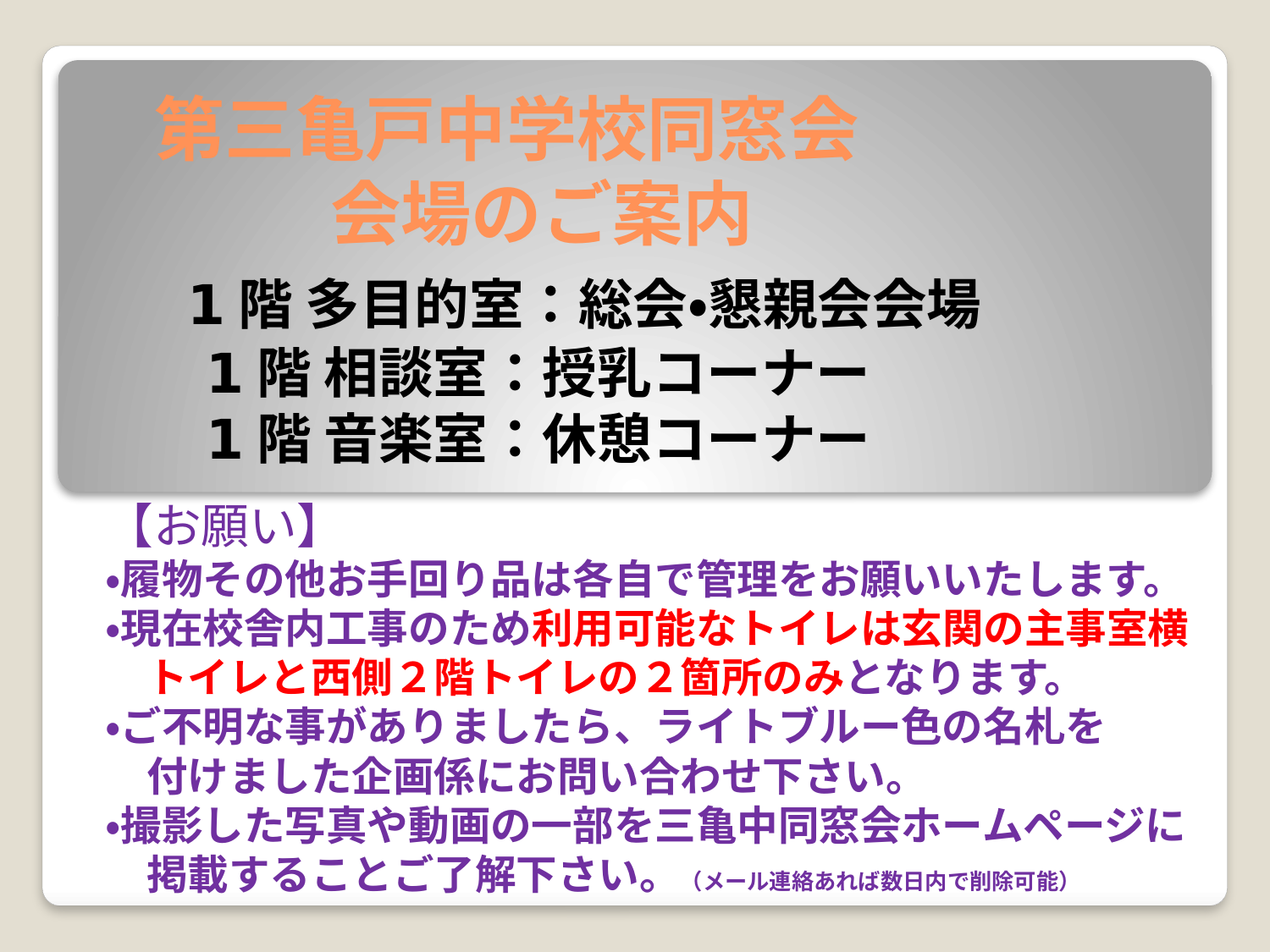

# 第三亀戸中学校同窓会 　会場のご案内 　 1階 多目的室：総会・懇親会会場 　　1階 相談室：授乳コーナー 　　1階 音楽室：休憩コーナー
【お願い】
・履物その他お手回り品は各自で管理をお願いいたします。
・現在校舎内工事のため利用可能なトイレは玄関の主事室横
　トイレと西側２階トイレの２箇所のみとなります。
・ご不明な事がありましたら、ライトブルー色の名札を
　付けました企画係にお問い合わせ下さい。
・撮影した写真や動画の一部を三亀中同窓会ホームページに
　掲載することご了解下さい。（メール連絡あれば数日内で削除可能）